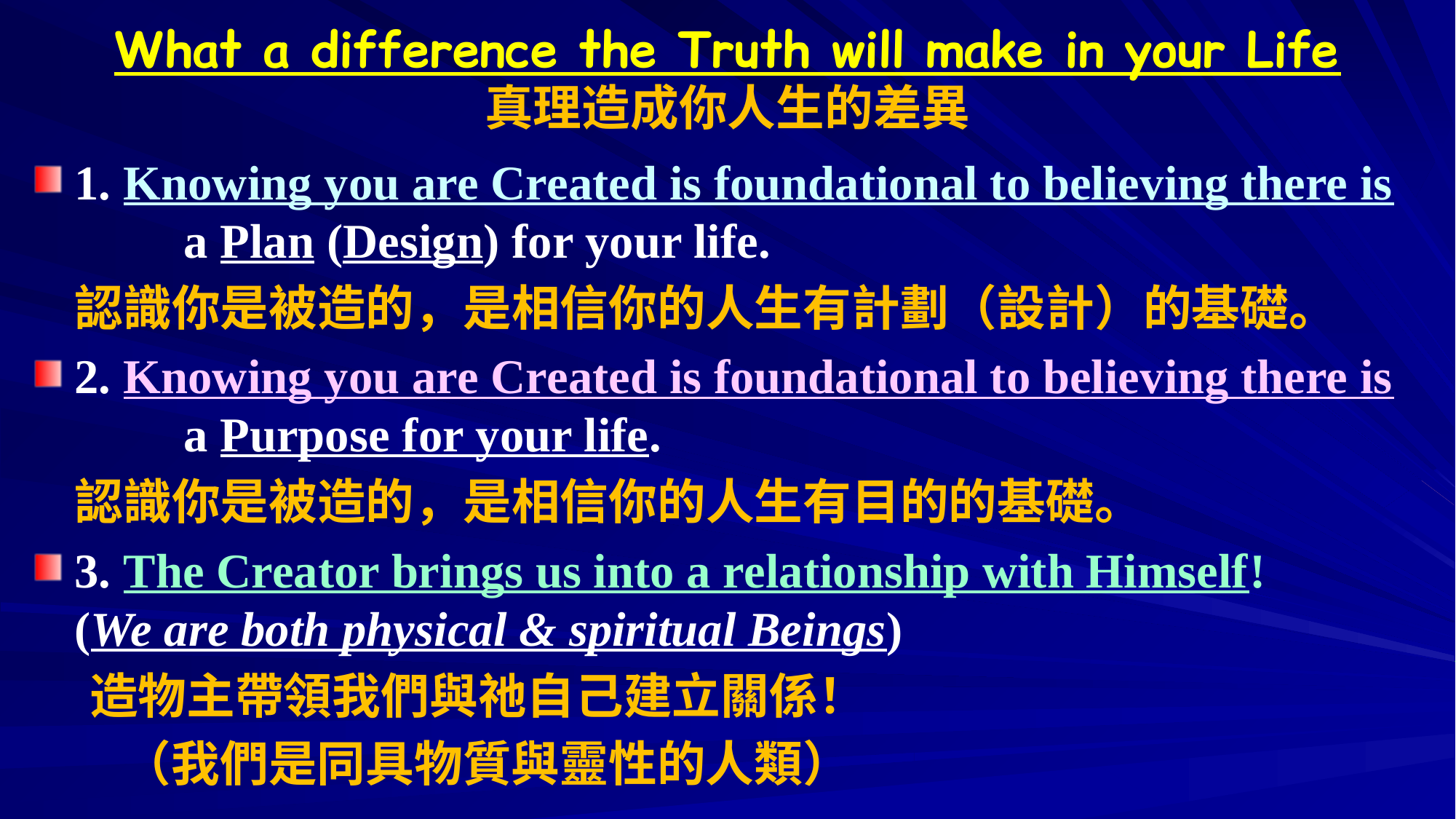

# What a difference the Truth will make in your Life 真理造成你人生的差異
1. Knowing you are Created is foundational to believing there is 	a Plan (Design) for your life.
	認識你是被造的，是相信你的人生有計劃（設計）的基礎。
2. Knowing you are Created is foundational to believing there is 	a Purpose for your life.
	認識你是被造的，是相信你的人生有目的的基礎。
3. The Creator brings us into a relationship with Himself!         	(We are both physical & spiritual Beings)
    造物主帶領我們與祂自己建立關係！
       （我們是同具物質與靈性的人類）